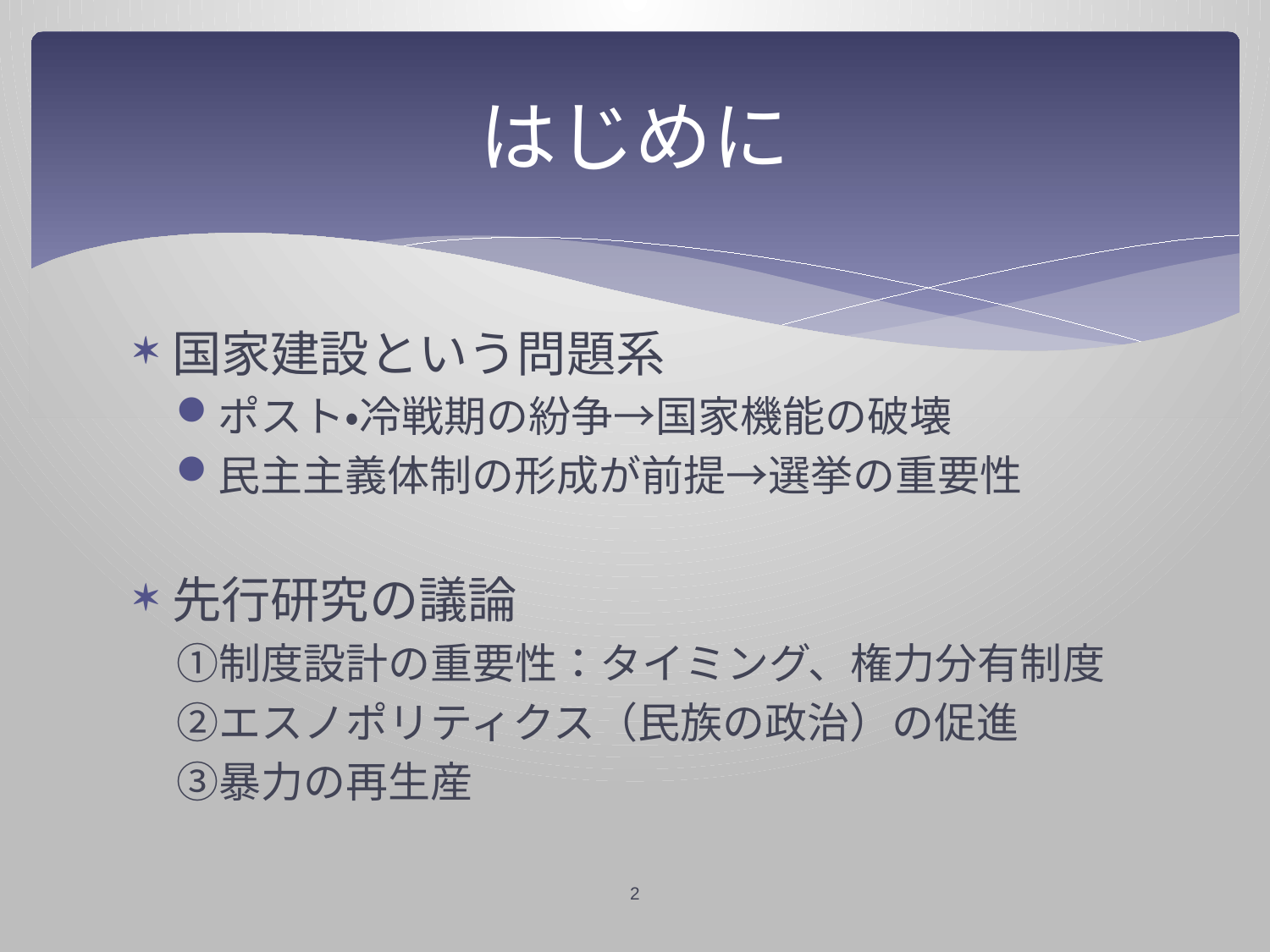

# はじめに
国家建設という問題系
ポスト・冷戦期の紛争→国家機能の破壊
民主主義体制の形成が前提→選挙の重要性

先行研究の議論
　①制度設計の重要性：タイミング、権力分有制度
　②エスノポリティクス（民族の政治）の促進
　③暴力の再生産

2